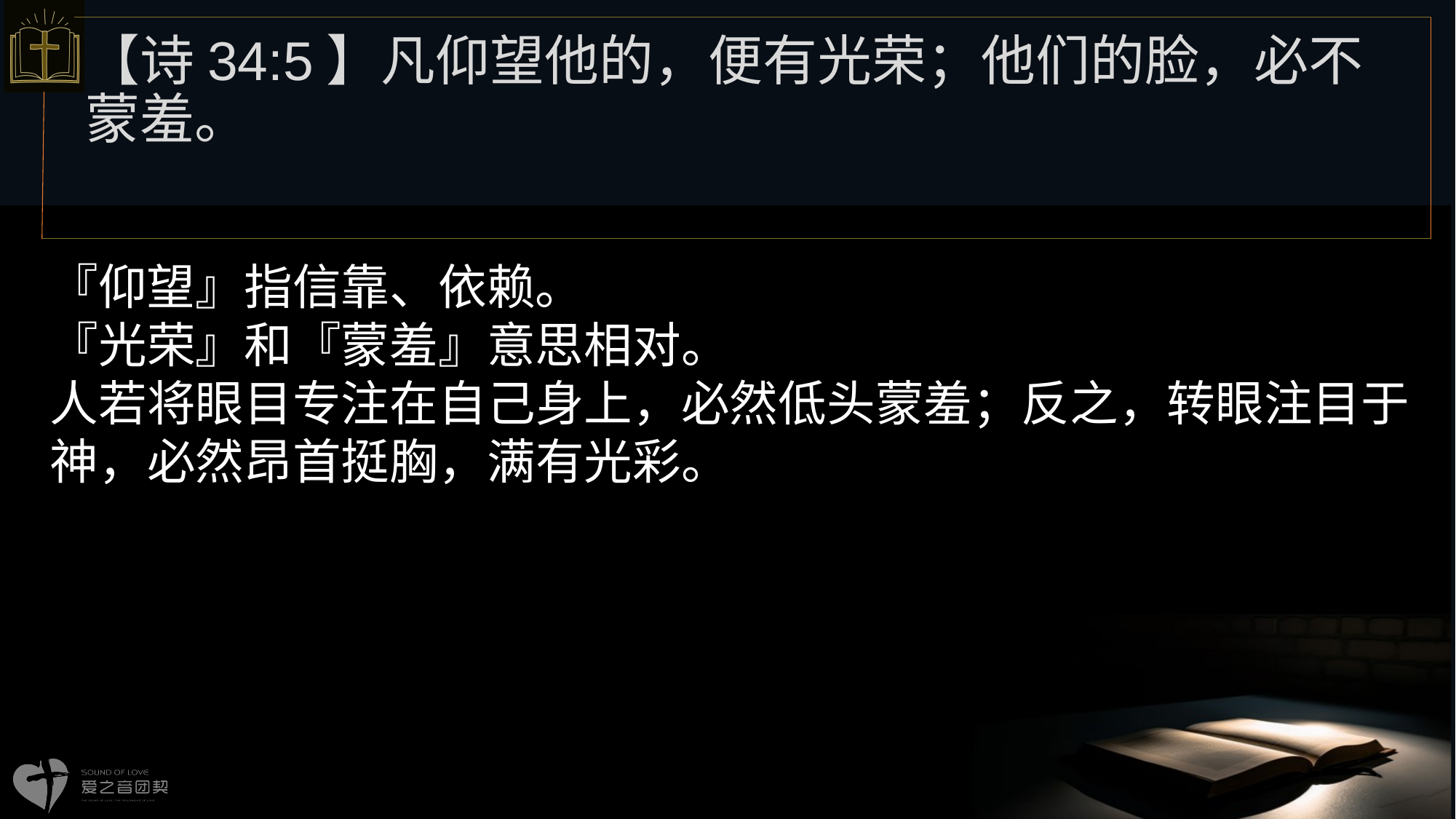

【诗34:5】凡仰望他的，便有光荣；他们的脸，必不蒙羞。
# 『仰望』指信靠、依赖。 『光荣』和『蒙羞』意思相对。 人若将眼目专注在自己身上，必然低头蒙羞；反之，转眼注目于神，必然昂首挺胸，满有光彩。